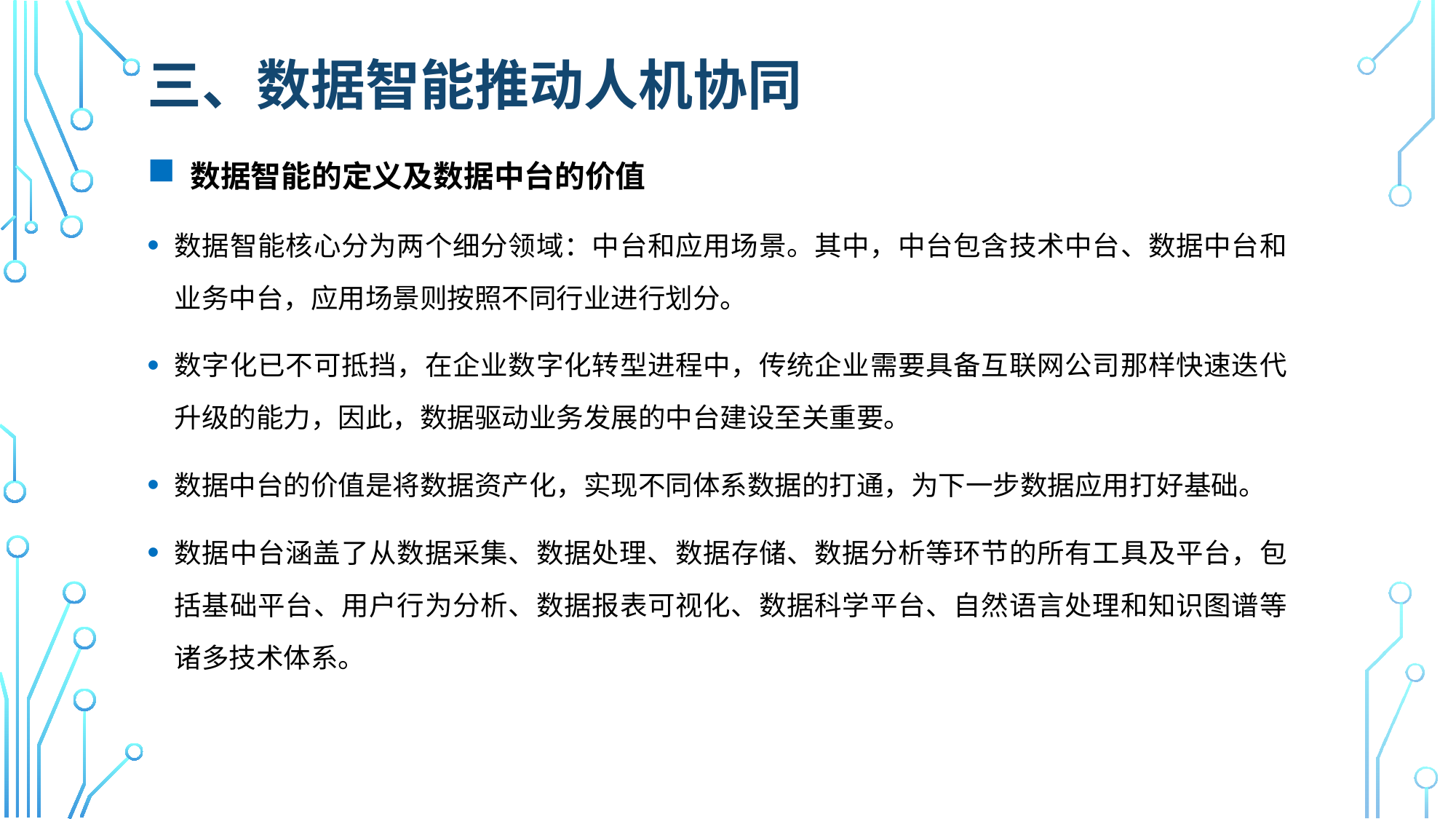

# 三、数据智能推动人机协同
 数据智能的定义及数据中台的价值
数据智能核心分为两个细分领域：中台和应用场景。其中，中台包含技术中台、数据中台和业务中台，应用场景则按照不同行业进行划分。
数字化已不可抵挡，在企业数字化转型进程中，传统企业需要具备互联网公司那样快速迭代升级的能力，因此，数据驱动业务发展的中台建设至关重要。
数据中台的价值是将数据资产化，实现不同体系数据的打通，为下一步数据应用打好基础。
数据中台涵盖了从数据采集、数据处理、数据存储、数据分析等环节的所有工具及平台，包括基础平台、用户行为分析、数据报表可视化、数据科学平台、自然语言处理和知识图谱等诸多技术体系。